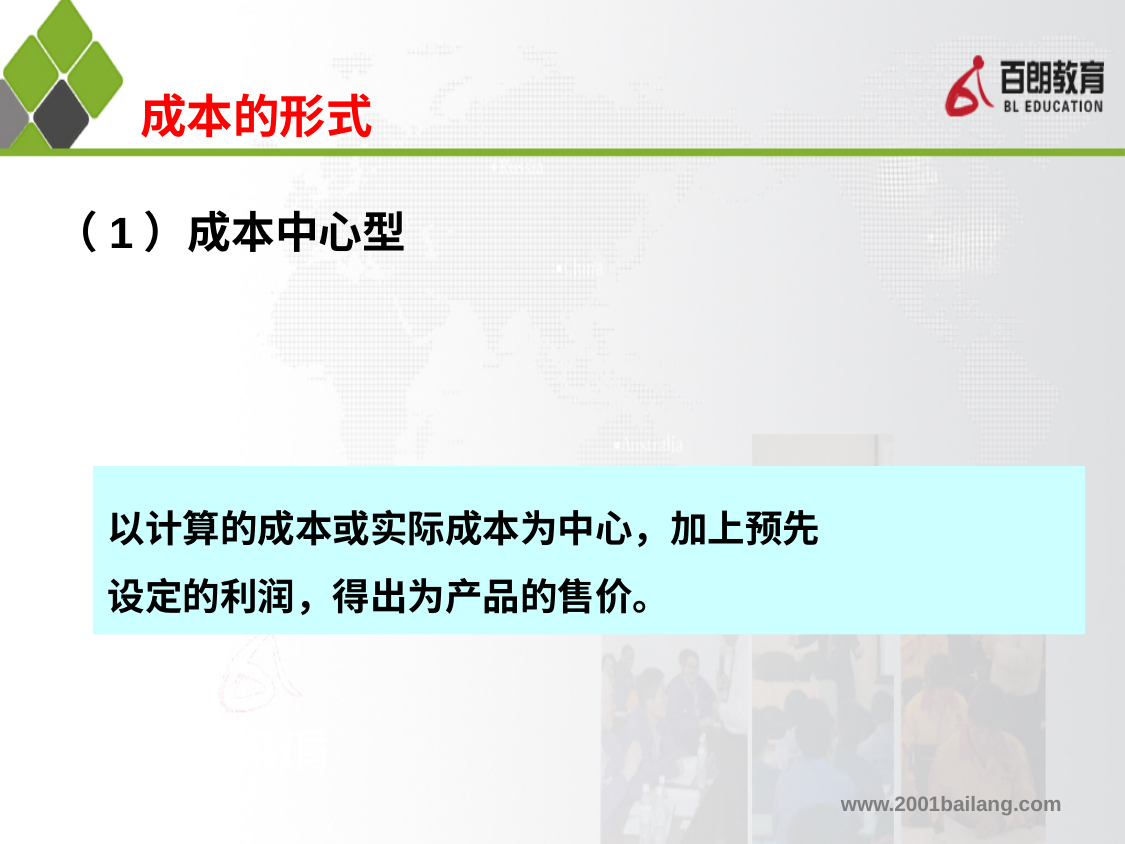

# 成本的形式
（1）成本中心型

以计算的成本或实际成本为中心，加上预先
设定的利润，得出为产品的售价。